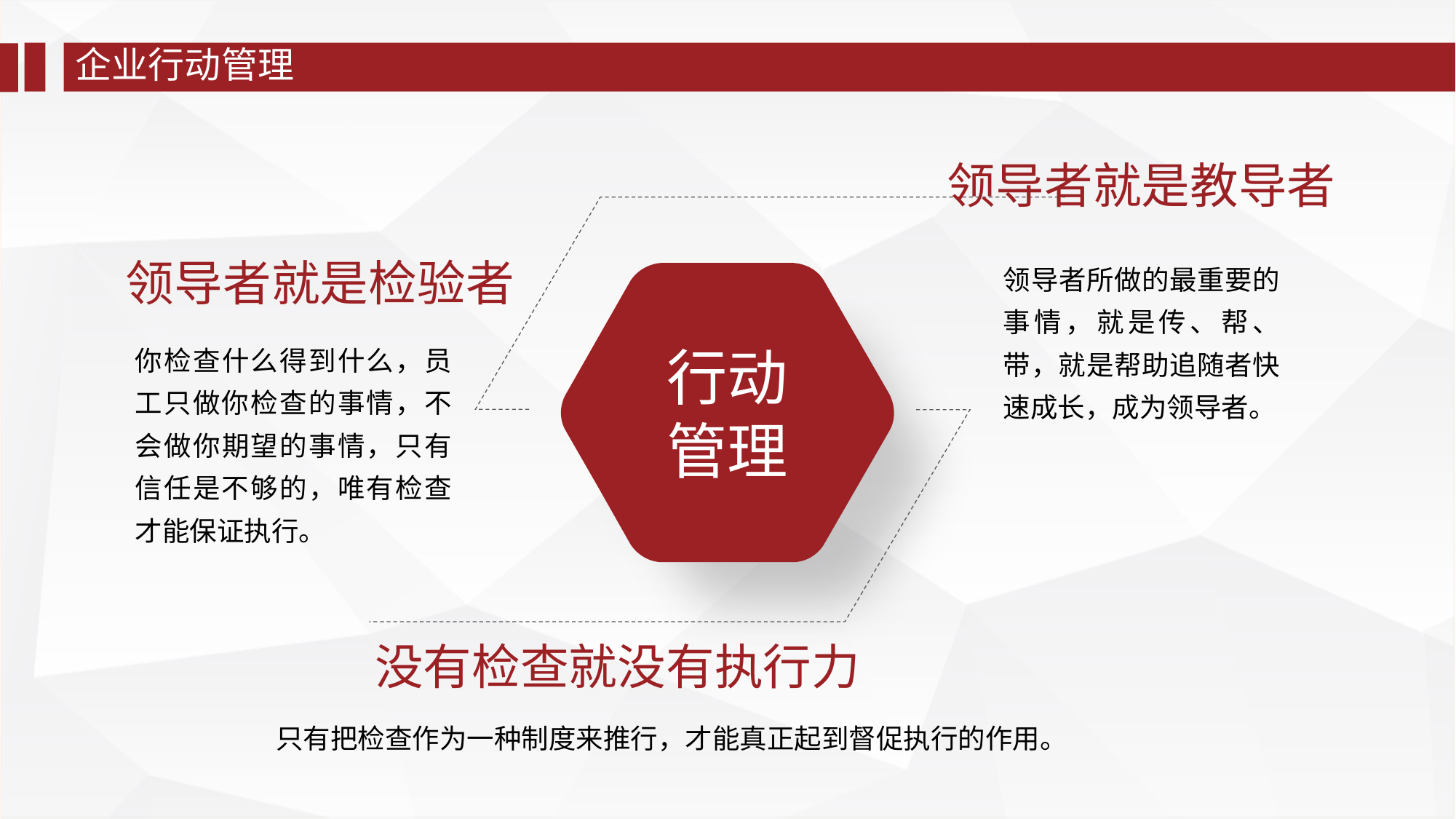

企业行动管理

领导者就是教导者

领导者就是检验者
领导者所做的最重要的事情，就是传、帮、带，就是帮助追随者快速成长，成为领导者。
行动
管理
你检查什么得到什么，员工只做你检查的事情，不会做你期望的事情，只有信任是不够的，唯有检查才能保证执行。

没有检查就没有执行力
只有把检查作为一种制度来推行，才能真正起到督促执行的作用。